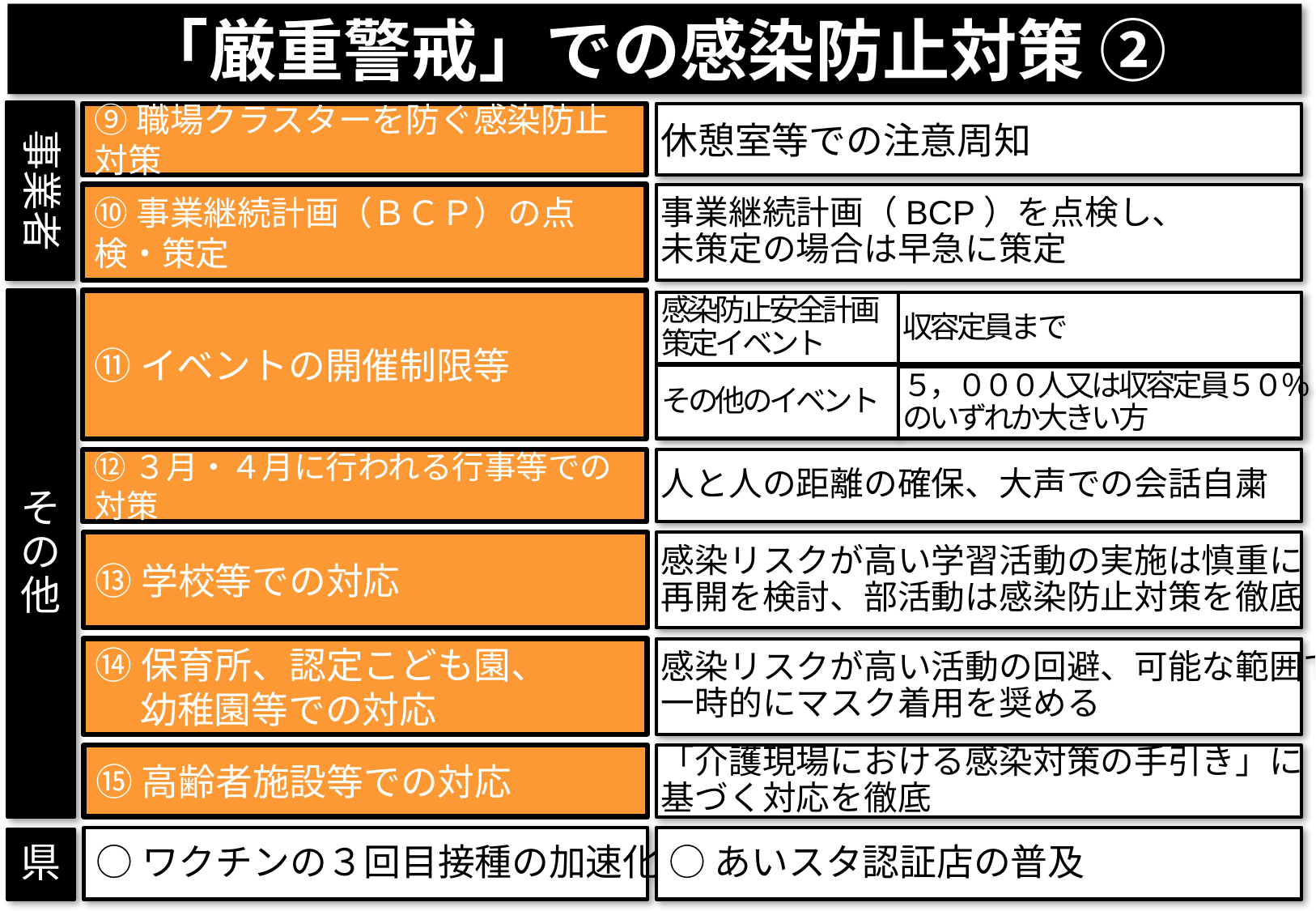

「厳重警戒」での感染防止対策 ②
事業者
⑨職場クラスターを防ぐ感染防止対策
休憩室等での注意周知
⑩事業継続計画（ＢＣＰ）の点検・策定
事業継続計画（BCP）を点検し、
未策定の場合は早急に策定
そ
の
他
⑪イベントの開催制限等
感染防止安全計画
策定イベント
収容定員まで
その他のイベント
５，０００人又は収容定員５０％
のいずれか大きい方
⑫３月・４月に行われる行事等での対策
人と人の距離の確保、大声での会話自粛
⑬学校等での対応
感染リスクが高い学習活動の実施は慎重に
再開を検討、部活動は感染防止対策を徹底
⑭保育所、認定こども園、
　 幼稚園等での対応
感染リスクが高い活動の回避、可能な範囲で
一時的にマスク着用を奨める
⑮高齢者施設等での対応
「介護現場における感染対策の手引き」に
基づく対応を徹底
○ワクチンの３回目接種の加速化
○あいスタ認証店の普及
県